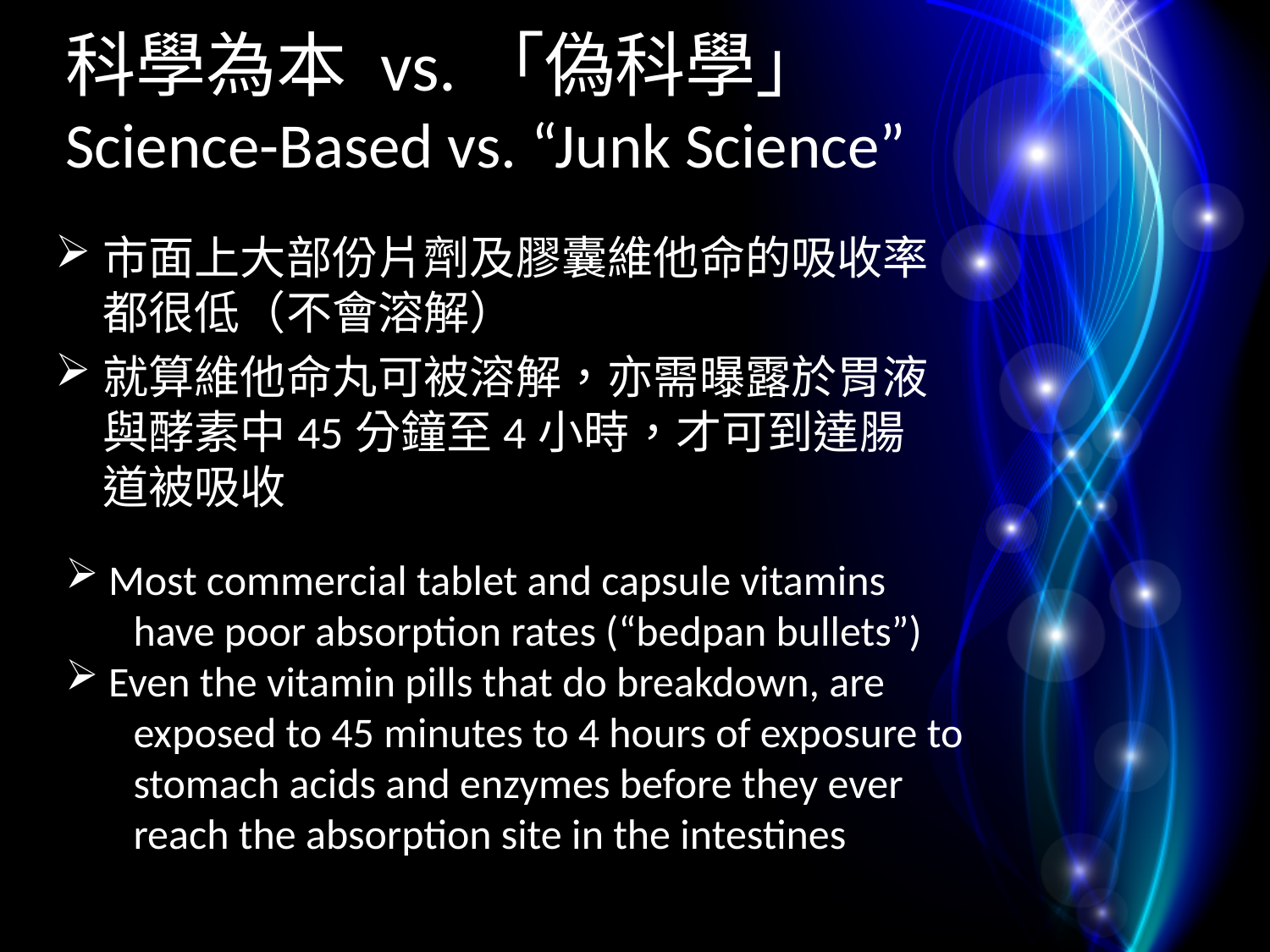

# 科學為本 vs.「偽科學」 Science-Based vs. “Junk Science”
市面上大部份片劑及膠囊維他命的吸收率都很低（不會溶解）
就算維他命丸可被溶解，亦需曝露於胃液與酵素中45分鐘至4小時，才可到達腸道被吸收

 Most commercial tablet and capsule vitamins 	have poor absorption rates (“bedpan bullets”)
 Even the vitamin pills that do breakdown, are 	exposed to 45 minutes to 4 hours of exposure to 	stomach acids and enzymes before they ever 	reach the absorption site in the intestines